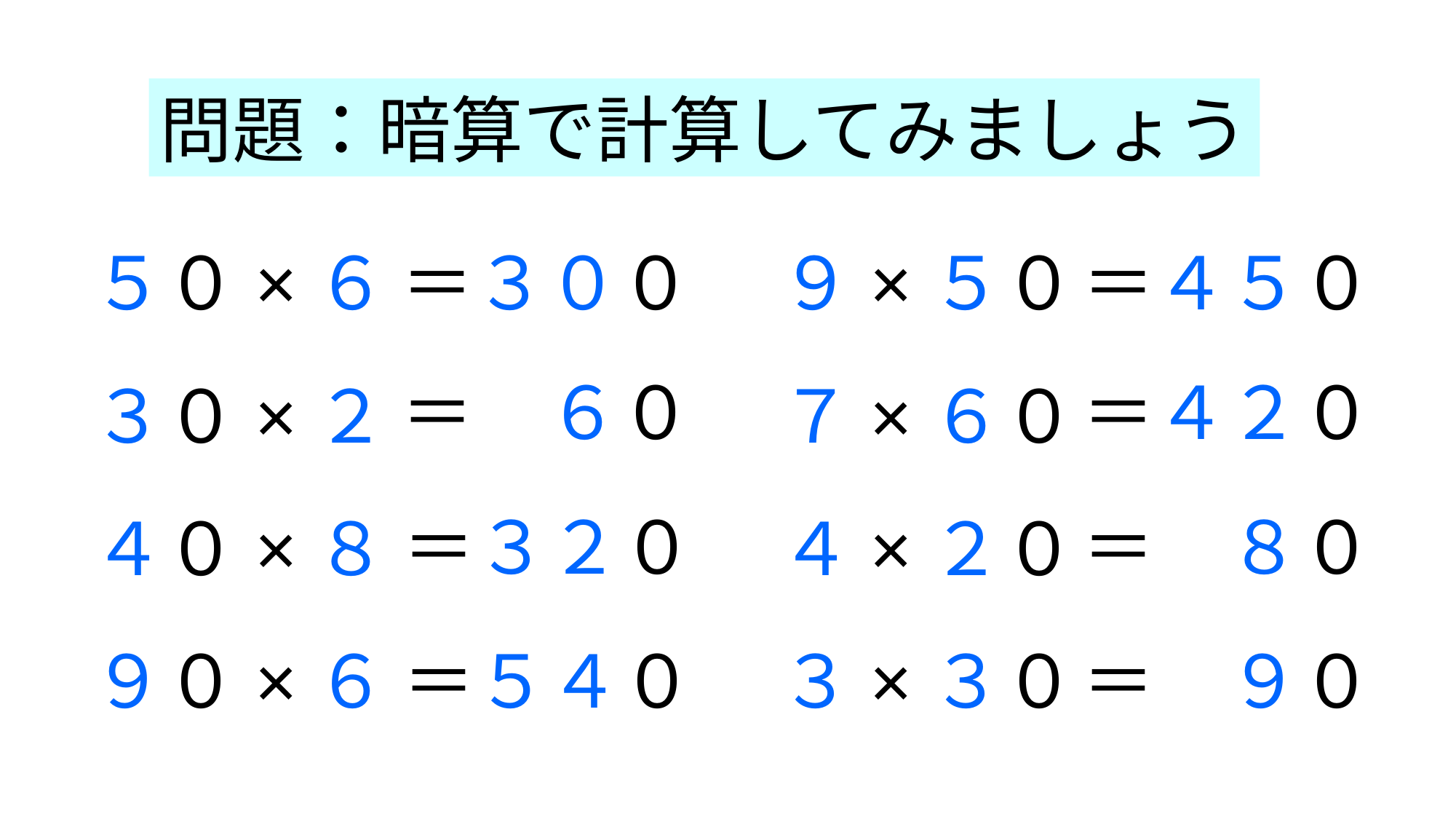

問題：暗算で計算してみましょう
５０×６
＝３００
９×５０
＝４５０
＝　６０
＝４２０
３０×２
７×６０
＝３２０
＝　８０
４０×８
４×２０
＝５４０
＝　９０
９０×６
３×３０